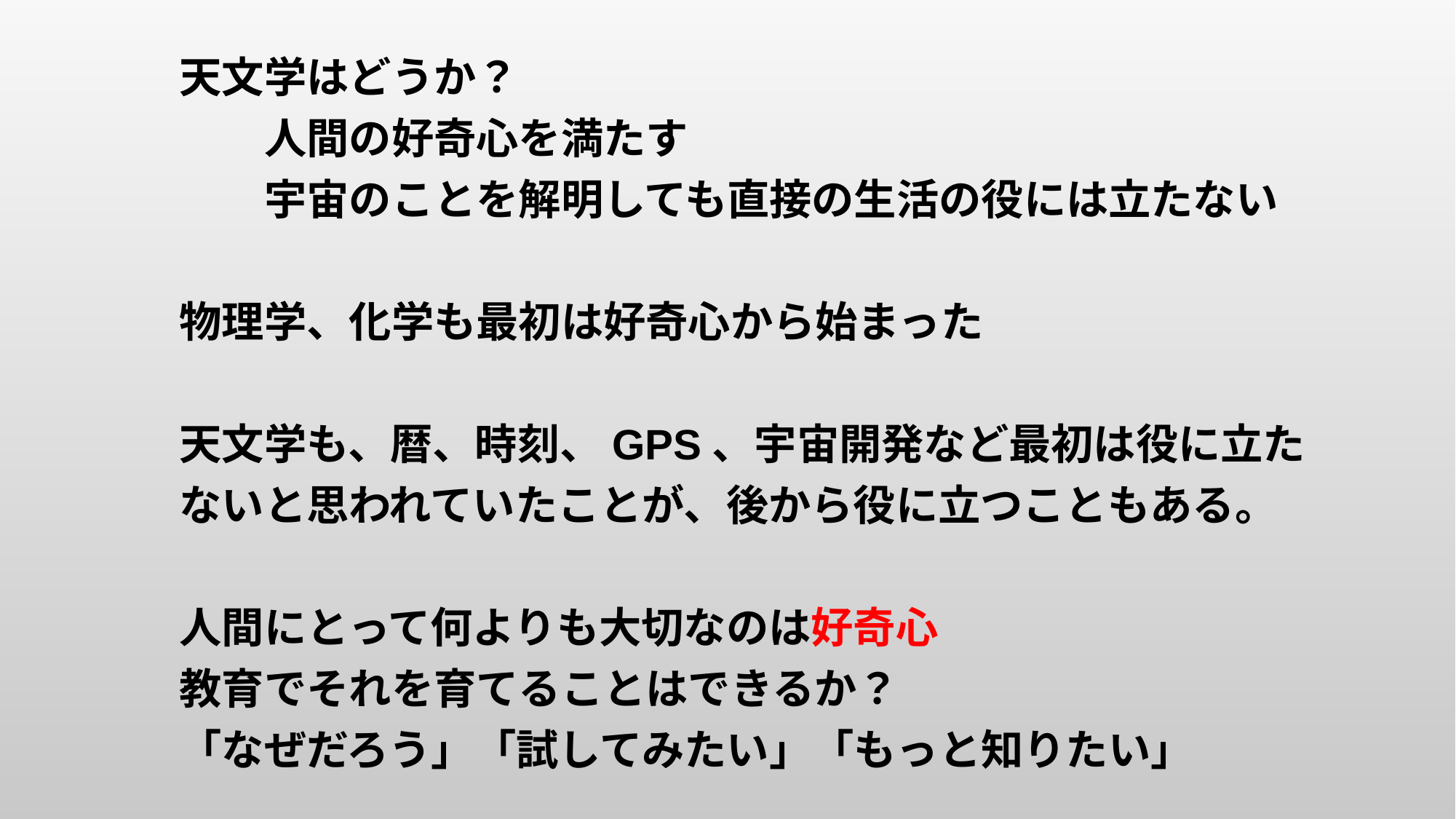

天文学はどうか？
　　人間の好奇心を満たす
　　宇宙のことを解明しても直接の生活の役には立たない

物理学、化学も最初は好奇心から始まった

天文学も、暦、時刻、GPS、宇宙開発など最初は役に立たないと思われていたことが、後から役に立つこともある。

人間にとって何よりも大切なのは好奇心
教育でそれを育てることはできるか？
「なぜだろう」「試してみたい」「もっと知りたい」